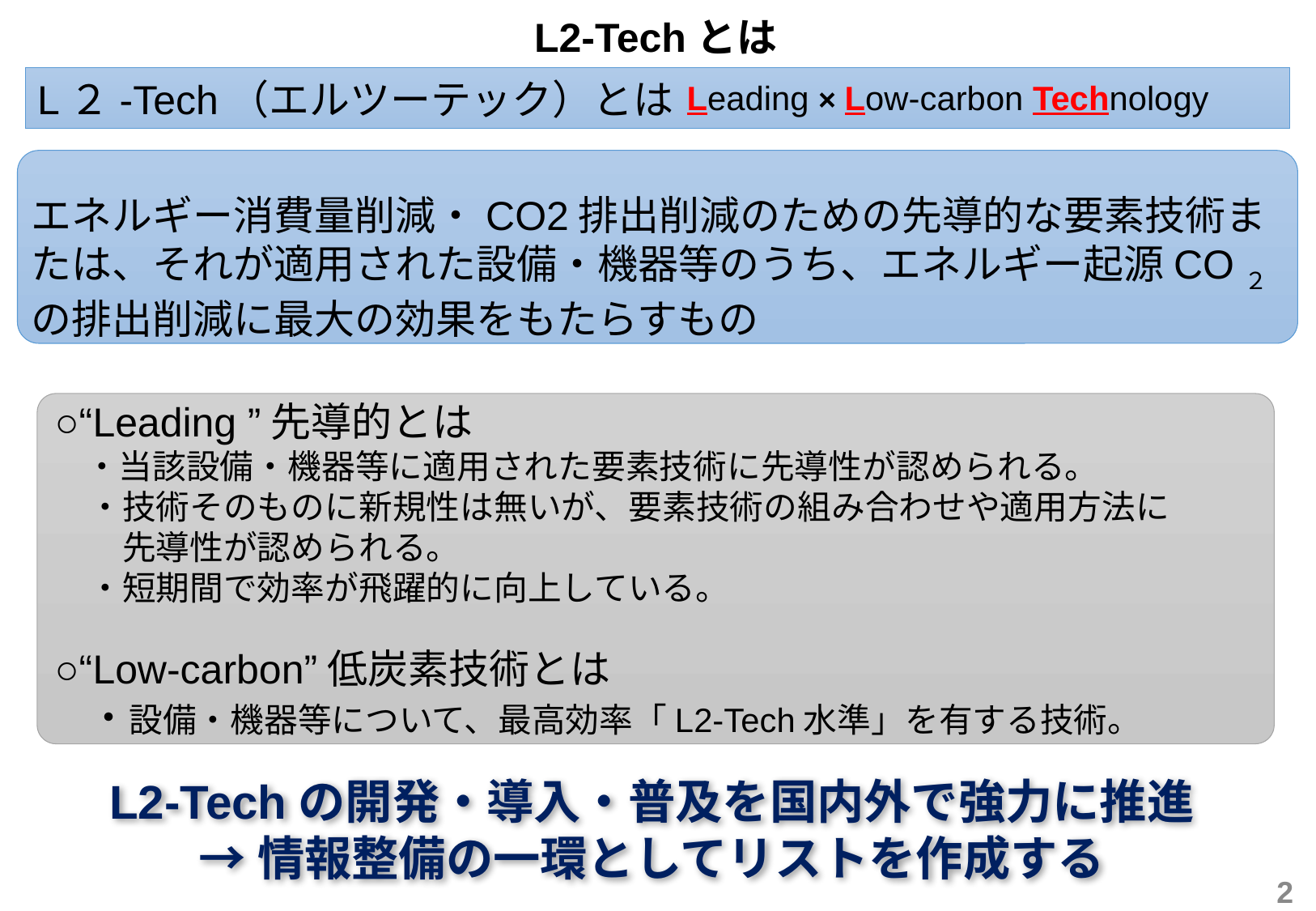

L2-Techとは
L２-Tech（エルツーテック）とは
Leading × Low-carbon Technology

エネルギー消費量削減・CO2排出削減のための先導的な要素技術または、それが適用された設備・機器等のうち、エネルギー起源CO２の排出削減に最大の効果をもたらすもの
○“Leading ”先導的とは
　・当該設備・機器等に適用された要素技術に先導性が認められる。
　・技術そのものに新規性は無いが、要素技術の組み合わせや適用方法に
　　先導性が認められる。
　・短期間で効率が飛躍的に向上している。

○“Low-carbon”低炭素技術とは
　・設備・機器等について、最高効率「L2-Tech水準」を有する技術。
L2-Techの開発・導入・普及を国内外で強力に推進
→情報整備の一環としてリストを作成する
2